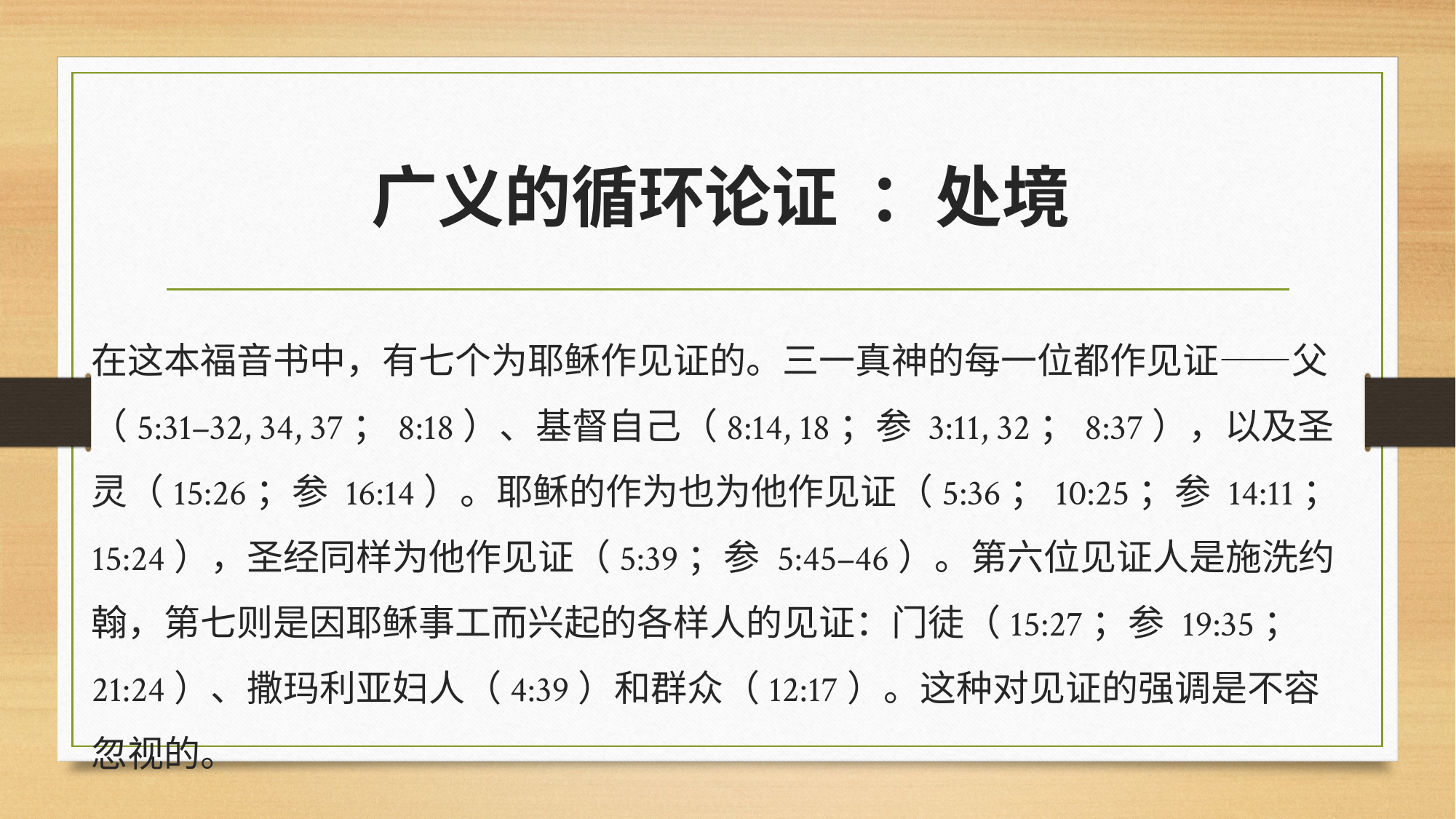

# 广义的循环论证  ：处境
在这本福音书中，有七个为耶稣作见证的。三一真神的每一位都作见证——父（5:31–32, 34, 37；8:18）、基督自己（8:14, 18；参 3:11, 32；8:37），以及圣灵（15:26；参 16:14）。耶稣的作为也为他作见证（5:36；10:25；参 14:11；15:24），圣经同样为他作见证（5:39；参 5:45–46）。第六位见证人是施洗约翰，第七则是因耶稣事工而兴起的各样人的见证：门徒（15:27；参 19:35；21:24）、撒玛利亚妇人（4:39）和群众（12:17）。这种对见证的强调是不容忽视的。